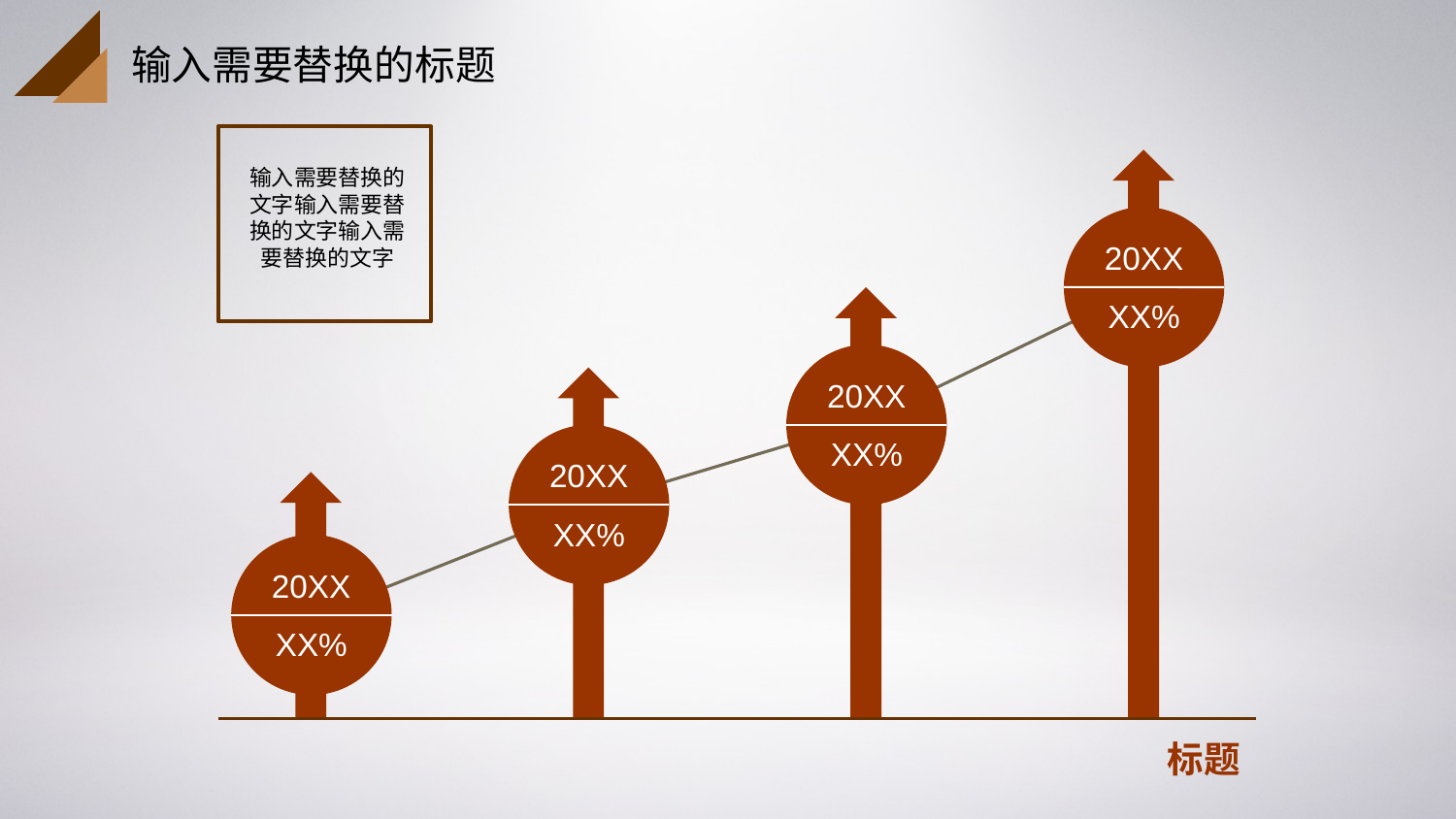

输入需要替换的标题

输入需要替换的文字输入需要替换的文字输入需要替换的文字

20XX
XX%

20XX
XX%

20XX
XX%

20XX
XX%
标题